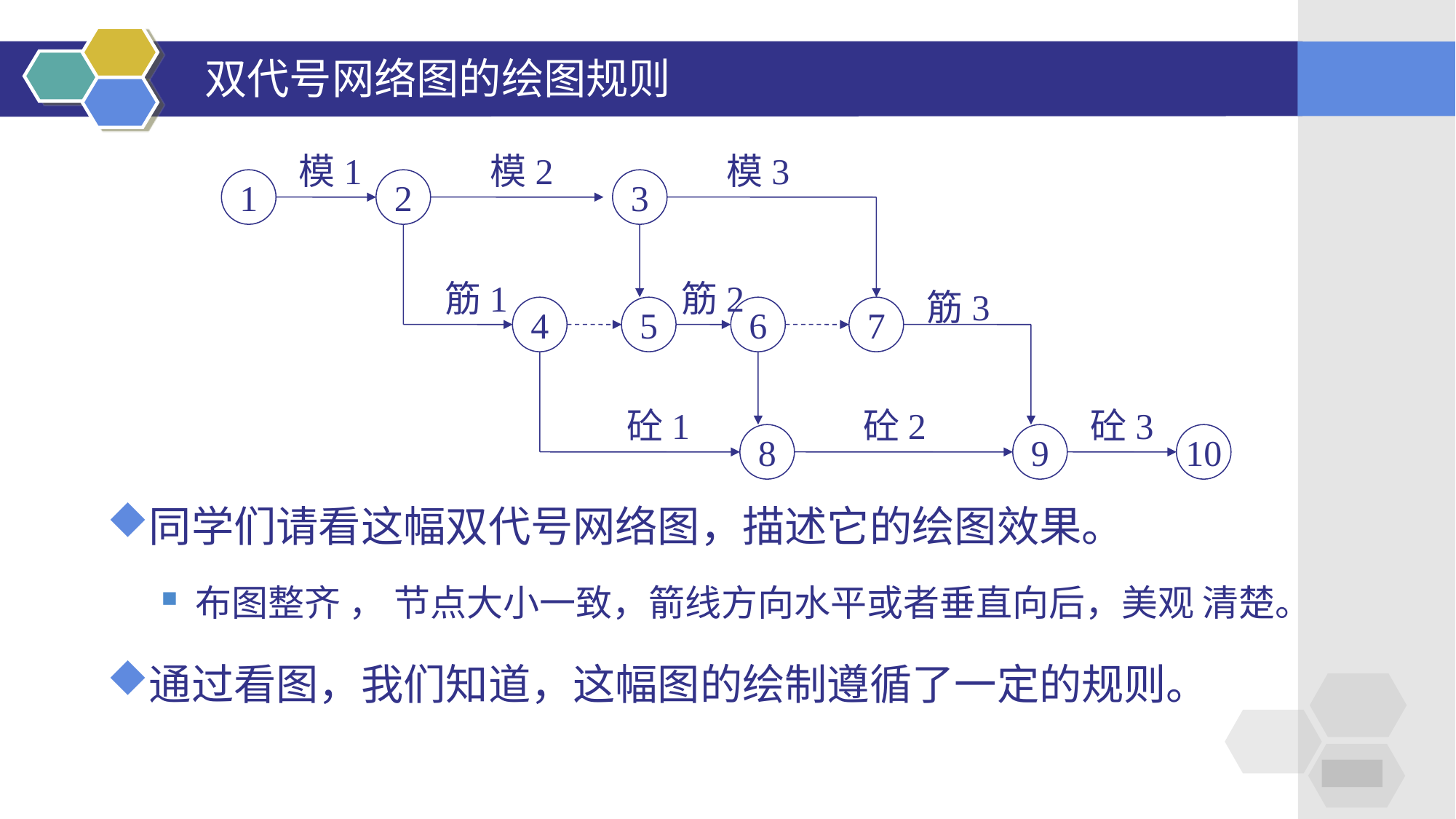

# 双代号网络图的绘图规则
模1
模2
模3
1
2
3

筋1
筋2
筋3
4
5
6
7

砼1
砼2
砼3
8
9
10

同学们请看这幅双代号网络图，描述它的绘图效果。
布图整齐 ， 节点大小一致，箭线方向水平或者垂直向后，美观 清楚。
通过看图，我们知道，这幅图的绘制遵循了一定的规则。
2